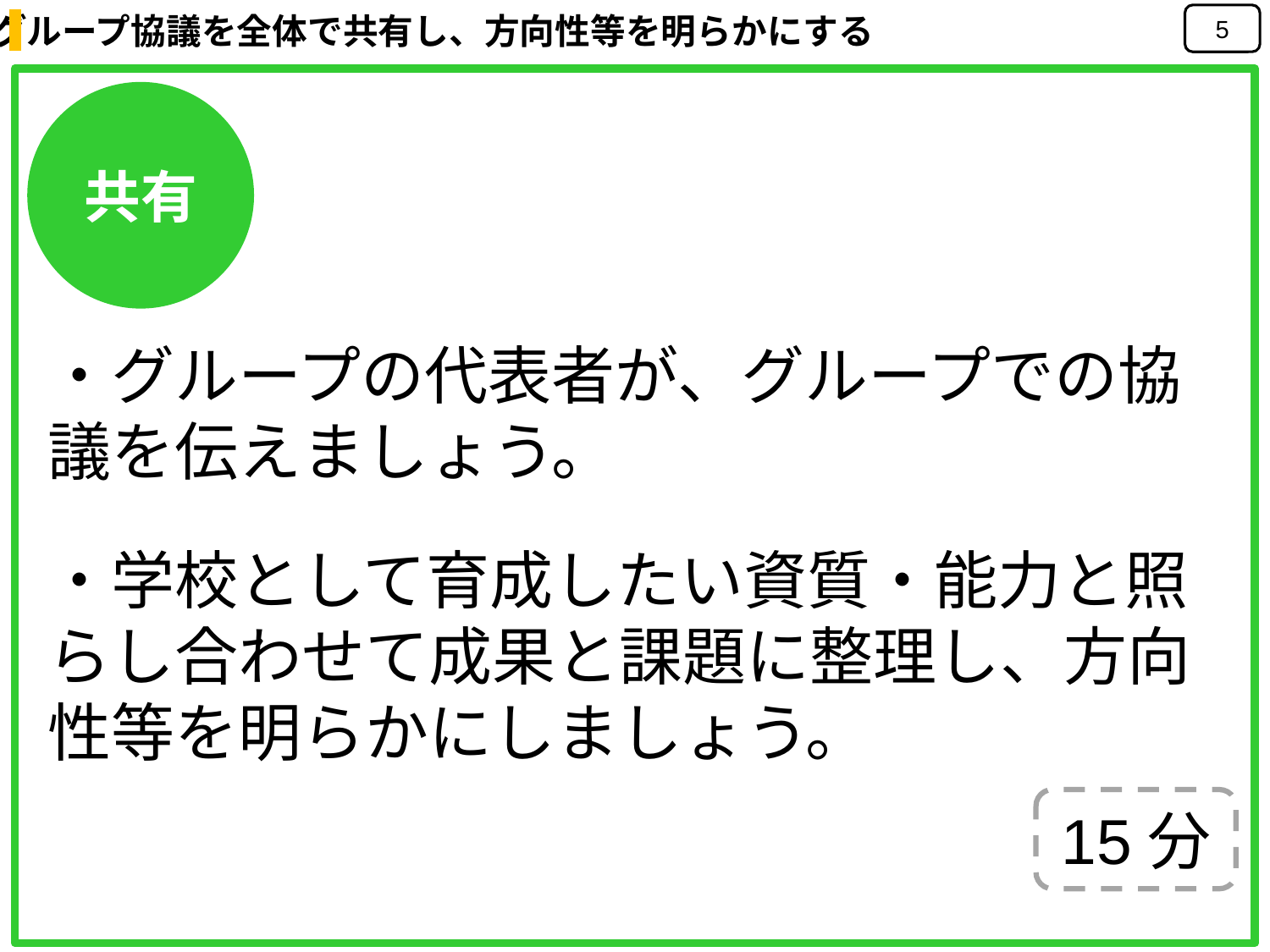

グループ協議を全体で共有し、方向性等を明らかにする
5

共有
・グループの代表者が、グループでの協議を伝えましょう。
・学校として育成したい資質・能力と照らし合わせて成果と課題に整理し、方向性等を明らかにしましょう。
15分